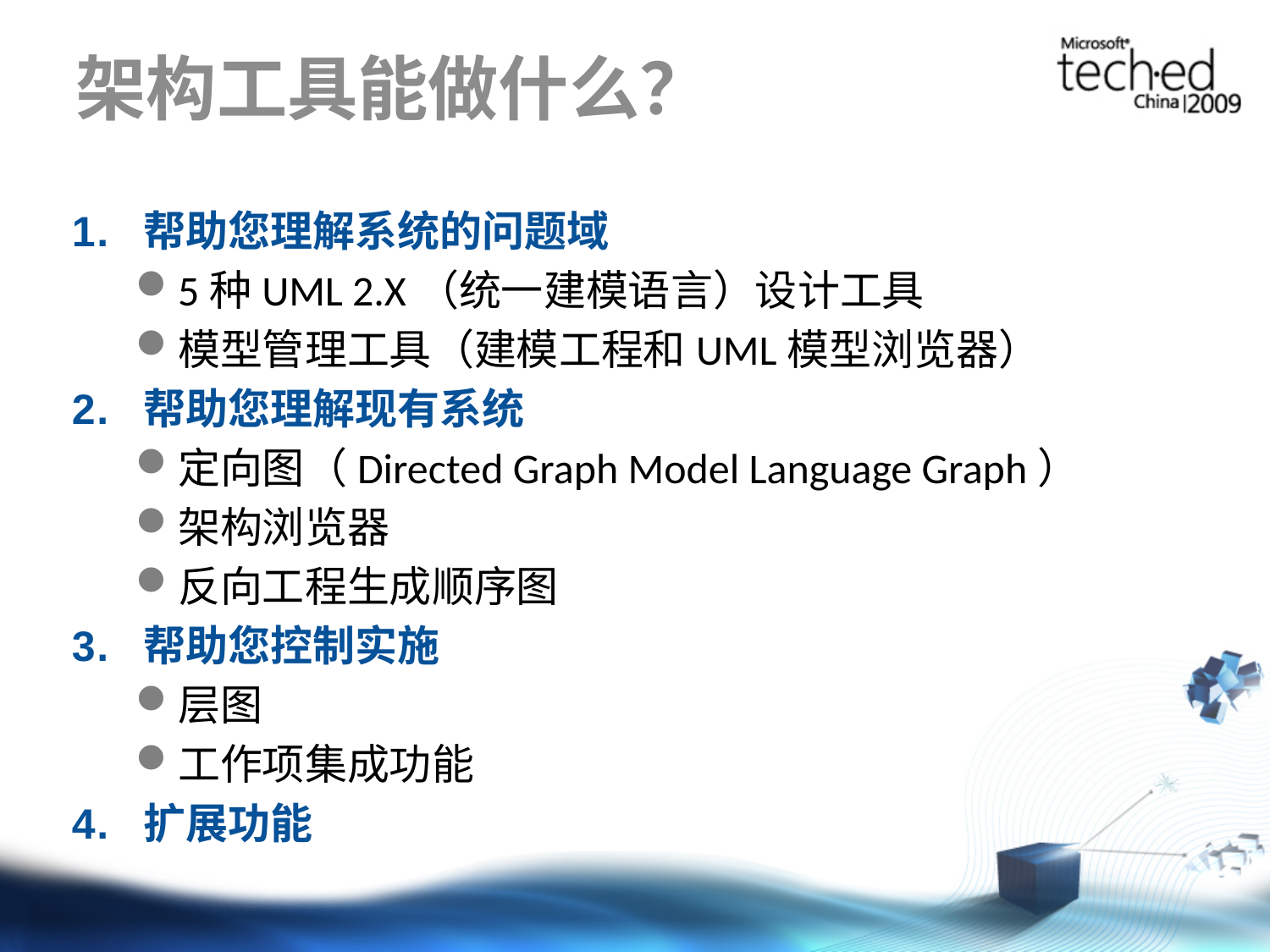

# 架构工具能做什么？
帮助您理解系统的问题域
5种UML 2.X（统一建模语言）设计工具
模型管理工具（建模工程和UML模型浏览器）
帮助您理解现有系统
定向图（Directed Graph Model Language Graph）
架构浏览器
反向工程生成顺序图
帮助您控制实施
层图
工作项集成功能
扩展功能